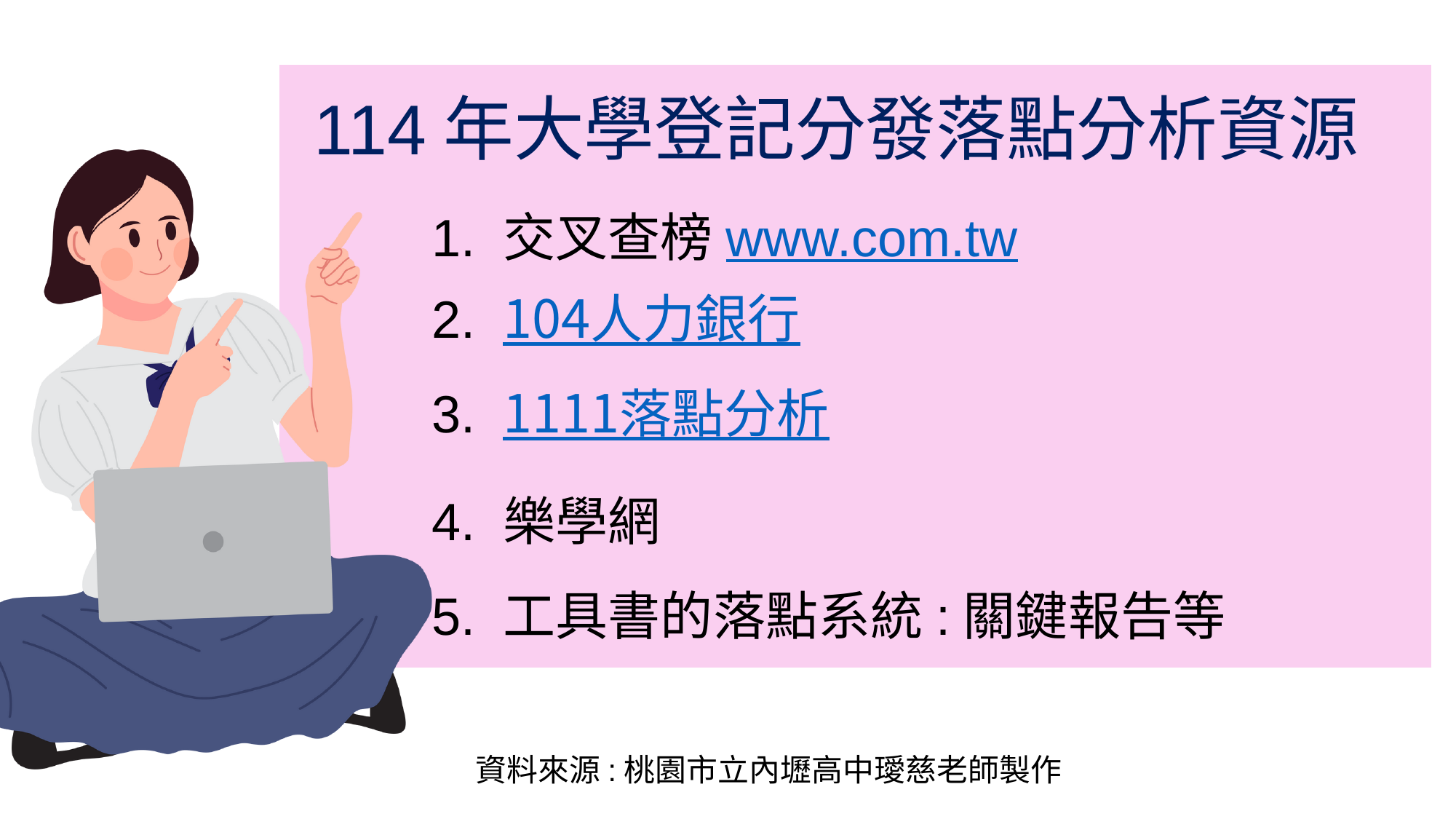

114年大學登記分發落點分析資源

1. 交叉查榜www.com.tw
2. 104人力銀行
3. 1111落點分析
4. 樂學網
5. 工具書的落點系統:關鍵報告等

資料來源:桃園市立內壢高中璦慈老師製作